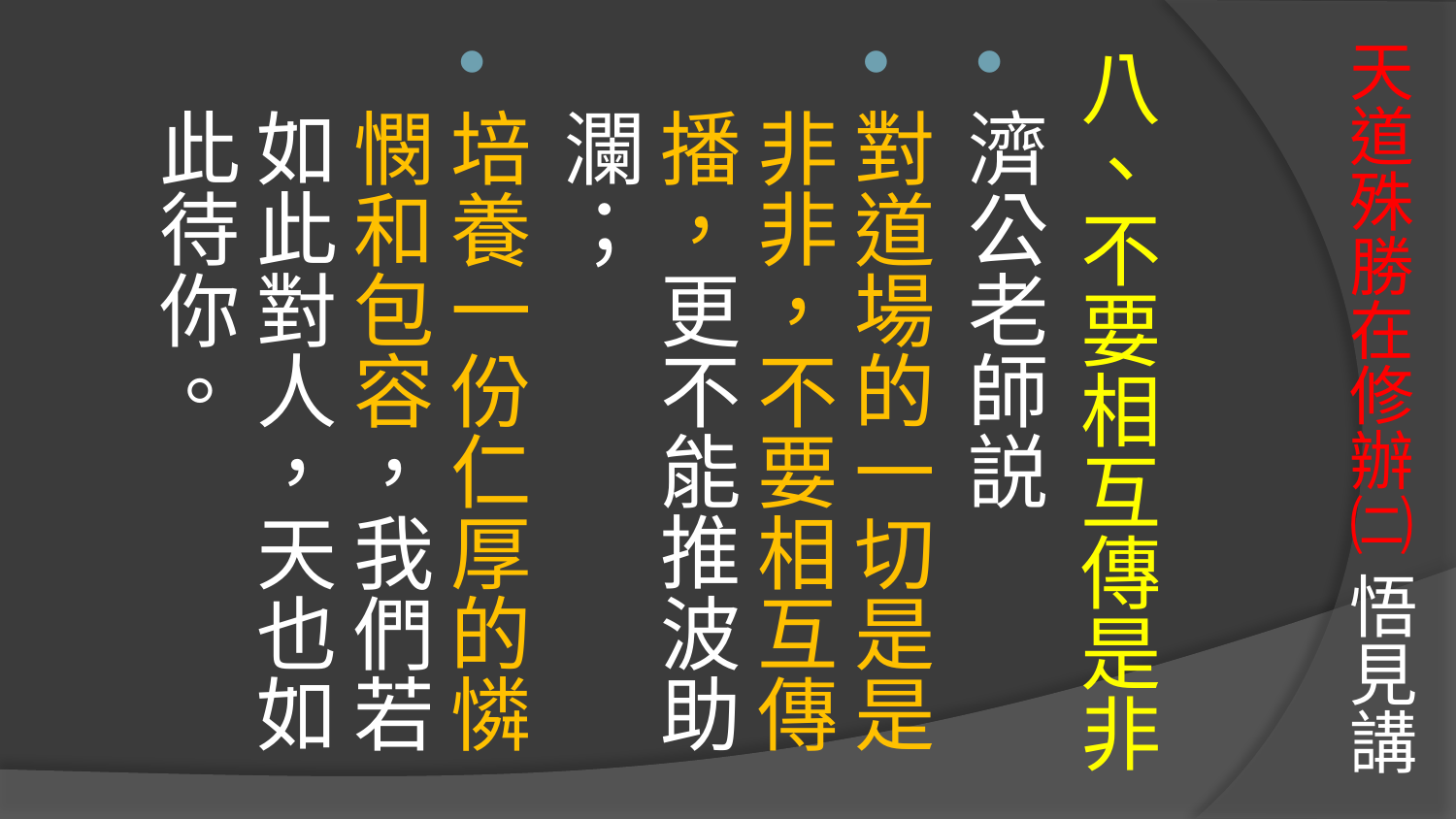

# 天道殊勝在修辦㈡ 悟見講
八、不要相互傳是非
濟公老師説
對道場的一切是是非非，不要相互傳播，更不能推波助瀾；
培養一份仁厚的憐憫和包容，我們若如此對人，天也如此待你。